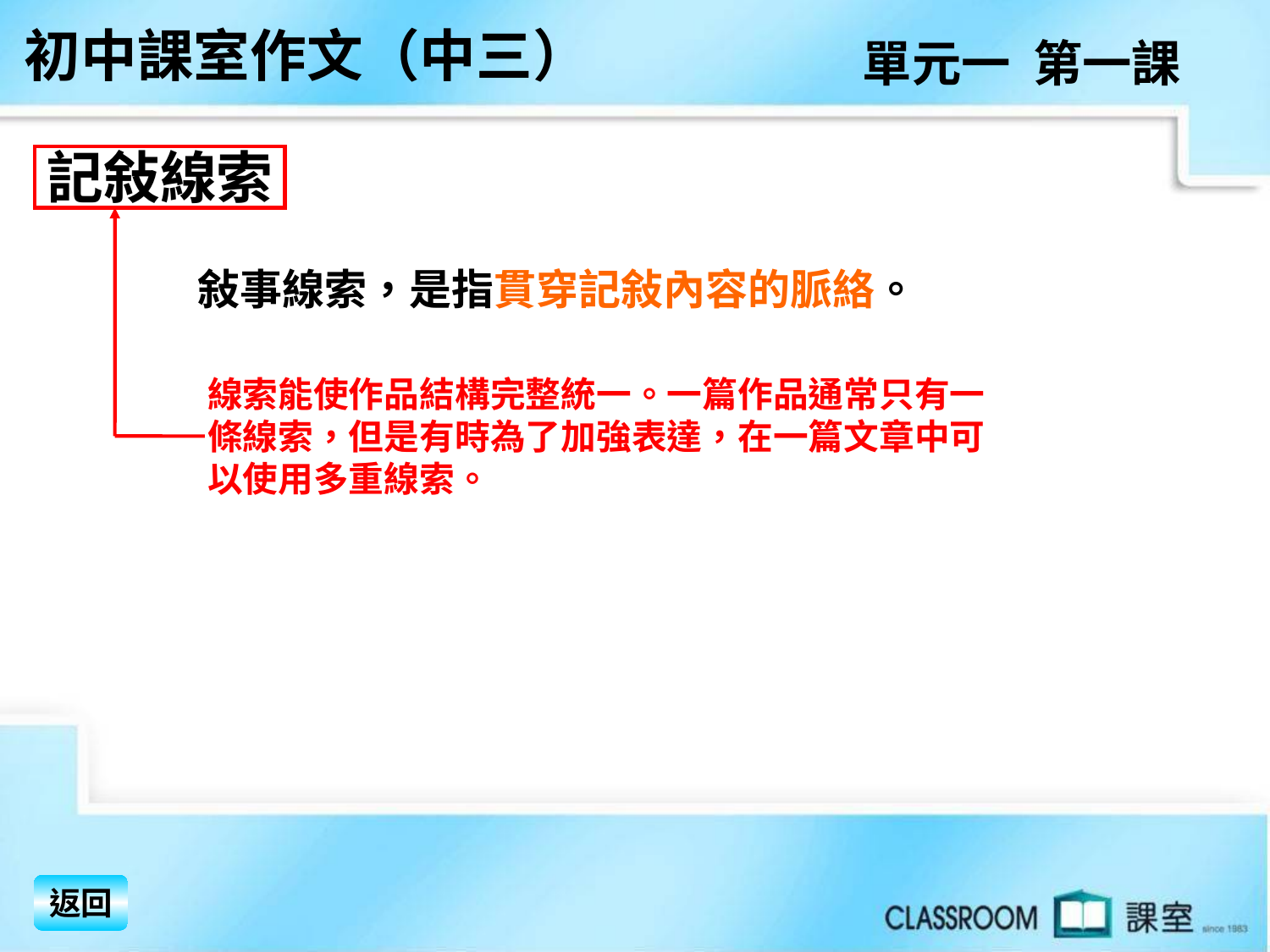

初中課室作文（中三）
單元一  第一課
記敍線索

敍事線索，是指貫穿記敍內容的脈絡。
線索能使作品結構完整統一。一篇作品通常只有一條線索，但是有時為了加強表達，在一篇文章中可以使用多重線索。
返回